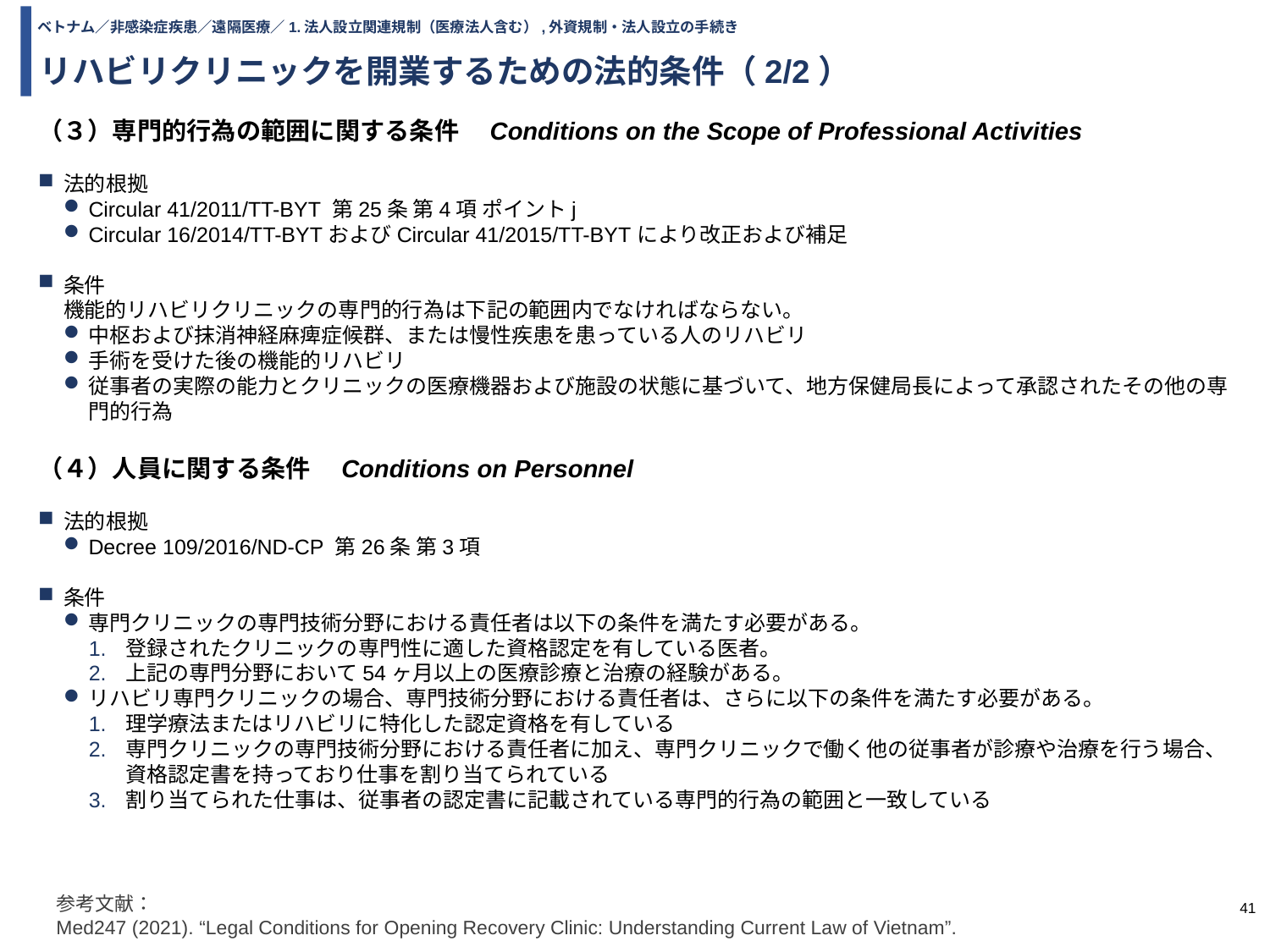

ベトナム／非感染症疾患／遠隔医療／1.法人設立関連規制（医療法人含む）,外資規制・法人設立の手続き
# リハビリクリニックを開業するための法的条件（2/2）
（３）専門的行為の範囲に関する条件　Conditions on the Scope of Professional Activities

法的根拠
Circular 41/2011/TT-BYT 第25条 第4項 ポイントj
Circular 16/2014/TT-BYTおよびCircular 41/2015/TT-BYTにより改正および補足

条件
機能的リハビリクリニックの専門的行為は下記の範囲内でなければならない。
中枢および抹消神経麻痺症候群、または慢性疾患を患っている人のリハビリ
手術を受けた後の機能的リハビリ
従事者の実際の能力とクリニックの医療機器および施設の状態に基づいて、地方保健局長によって承認されたその他の専門的行為

（４）人員に関する条件　Conditions on Personnel

法的根拠
Decree 109/2016/ND-CP 第26条 第3項

条件
専門クリニックの専門技術分野における責任者は以下の条件を満たす必要がある。
登録されたクリニックの専門性に適した資格認定を有している医者。
上記の専門分野において54ヶ月以上の医療診療と治療の経験がある。
リハビリ専門クリニックの場合、専門技術分野における責任者は、さらに以下の条件を満たす必要がある。
理学療法またはリハビリに特化した認定資格を有している
専門クリニックの専門技術分野における責任者に加え、専門クリニックで働く他の従事者が診療や治療を行う場合、資格認定書を持っており仕事を割り当てられている
割り当てられた仕事は、従事者の認定書に記載されている専門的行為の範囲と一致している

41
参考文献：
Med247 (2021). “Legal Conditions for Opening Recovery Clinic: Understanding Current Law of Vietnam”.